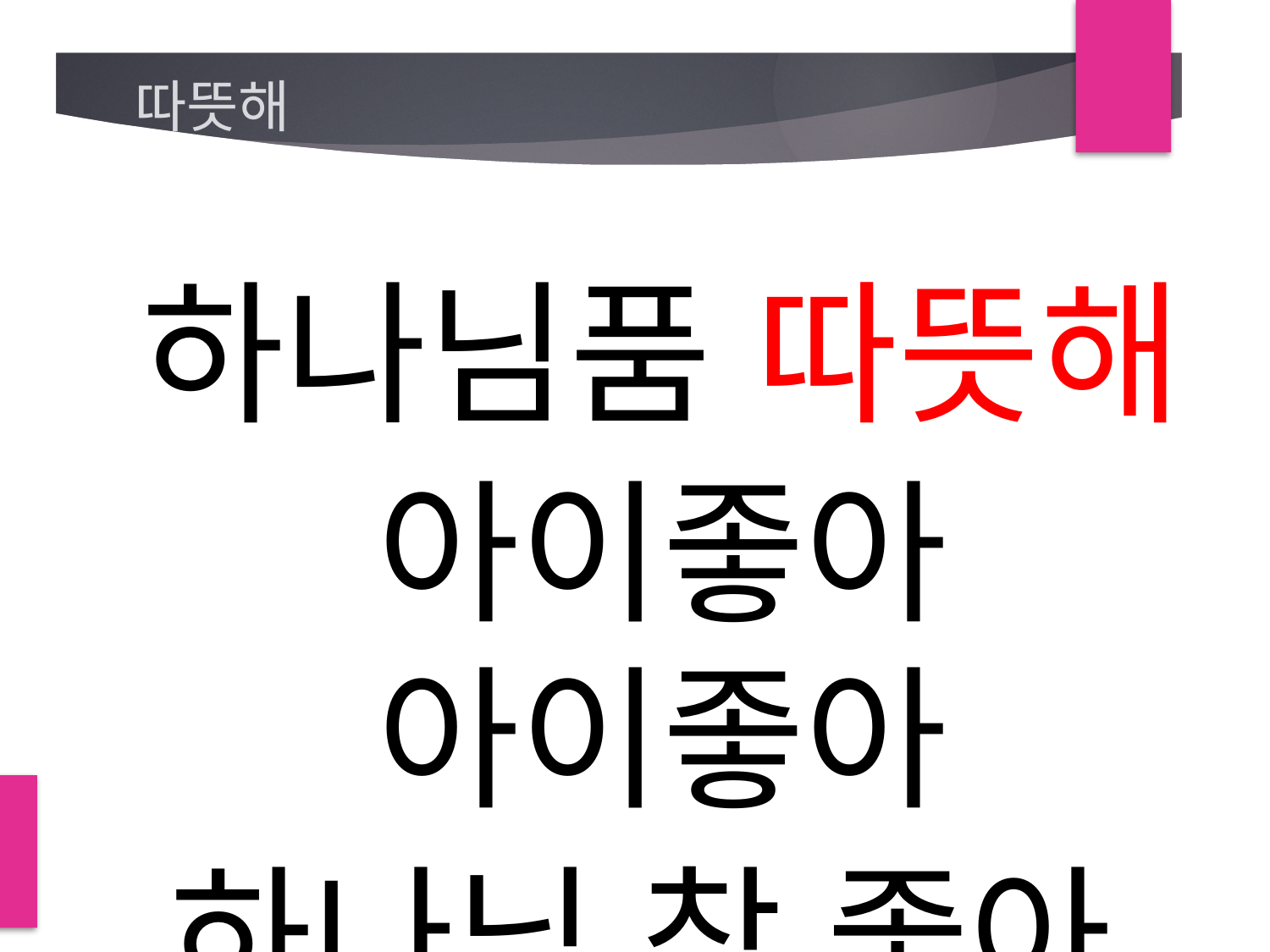

# 따뜻해
하나님품 따뜻해
아이좋아 아이좋아
하나님 참 좋아